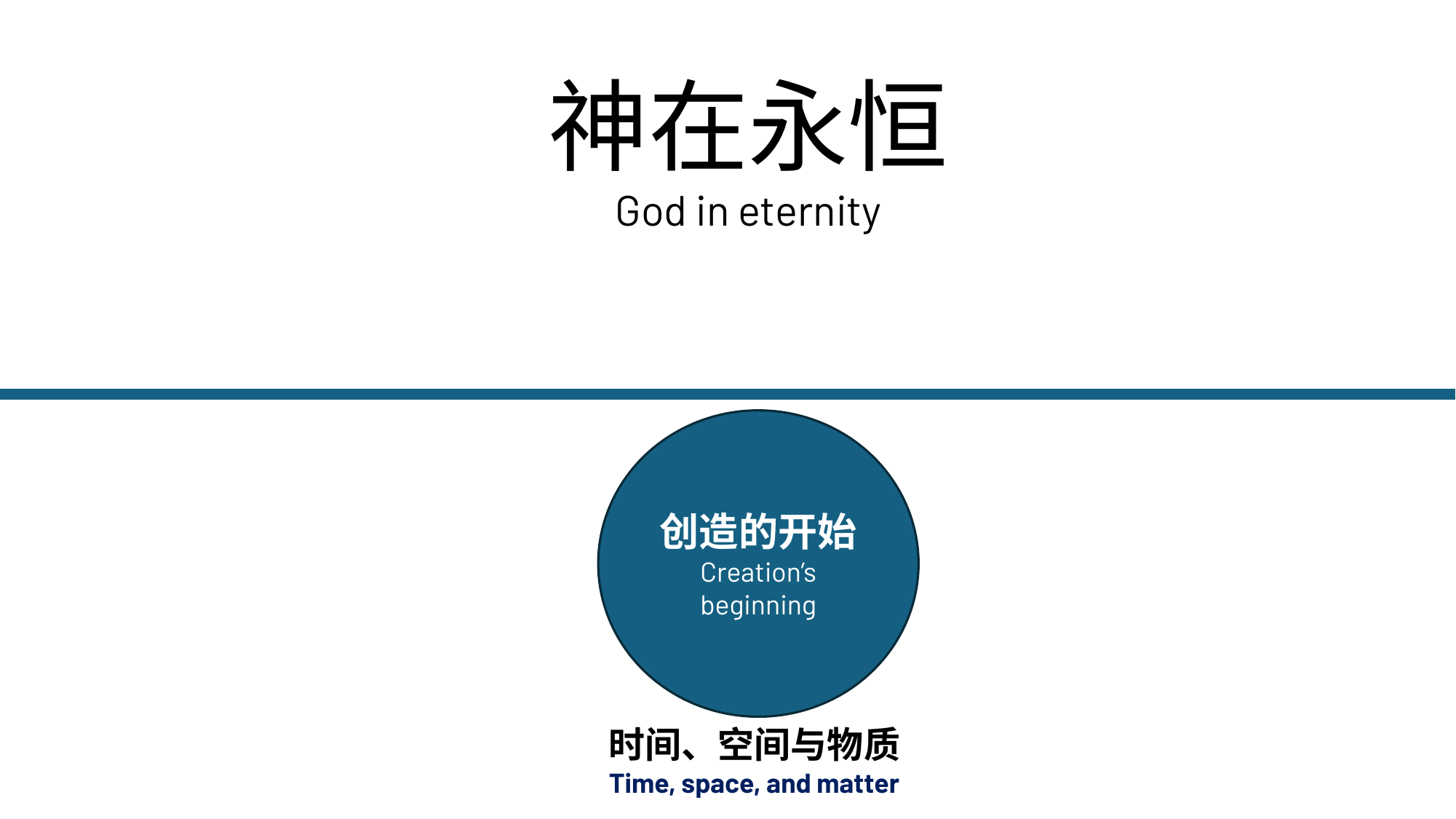

神在永恒
God in eternity
创造的开始
Creation’s beginning
时间、空间与物质
Time, space, and matter